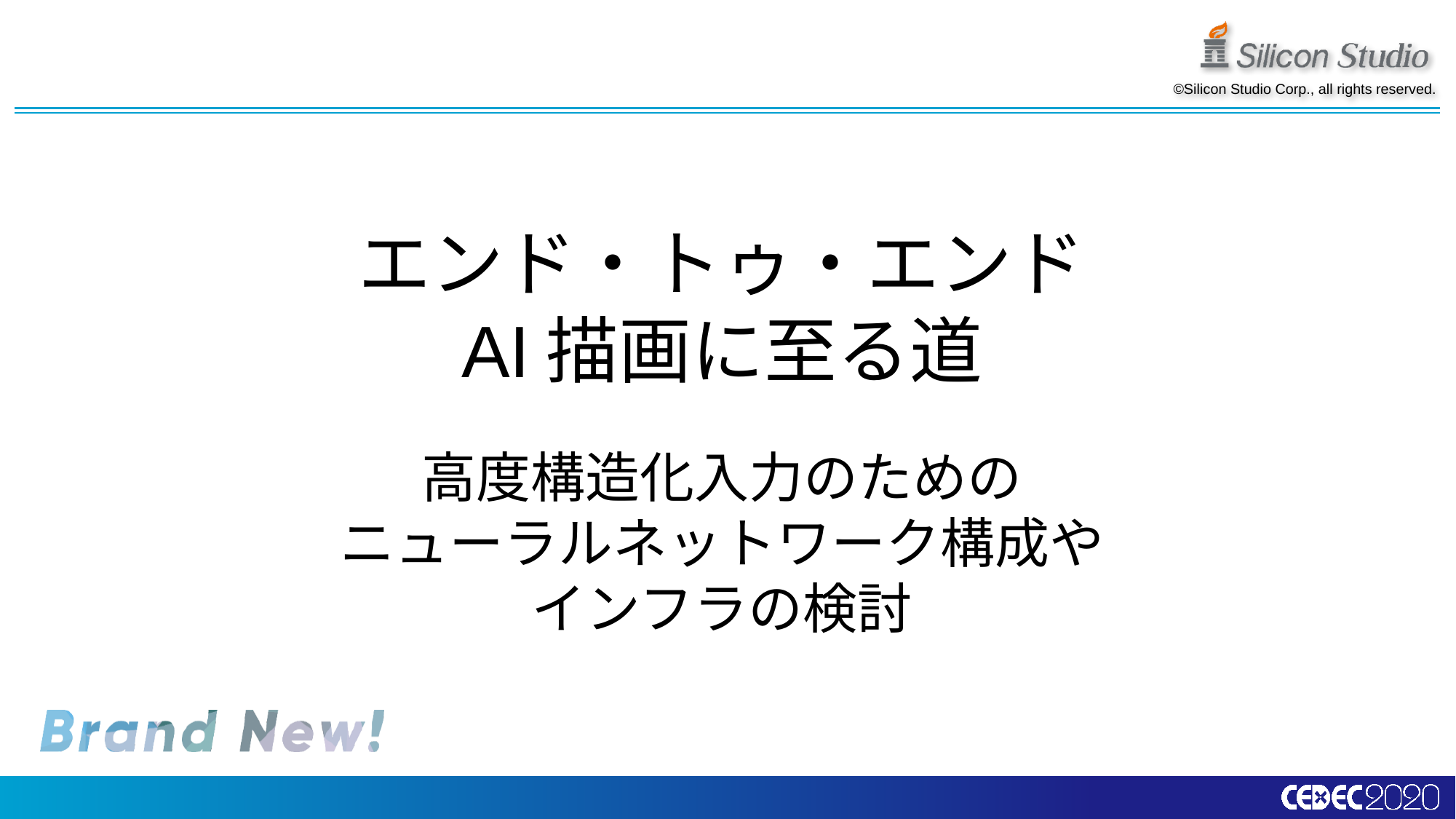

# エンド・トゥ・エンド AI描画に至る道
高度構造化入力のための
ニューラルネットワーク構成や
インフラの検討